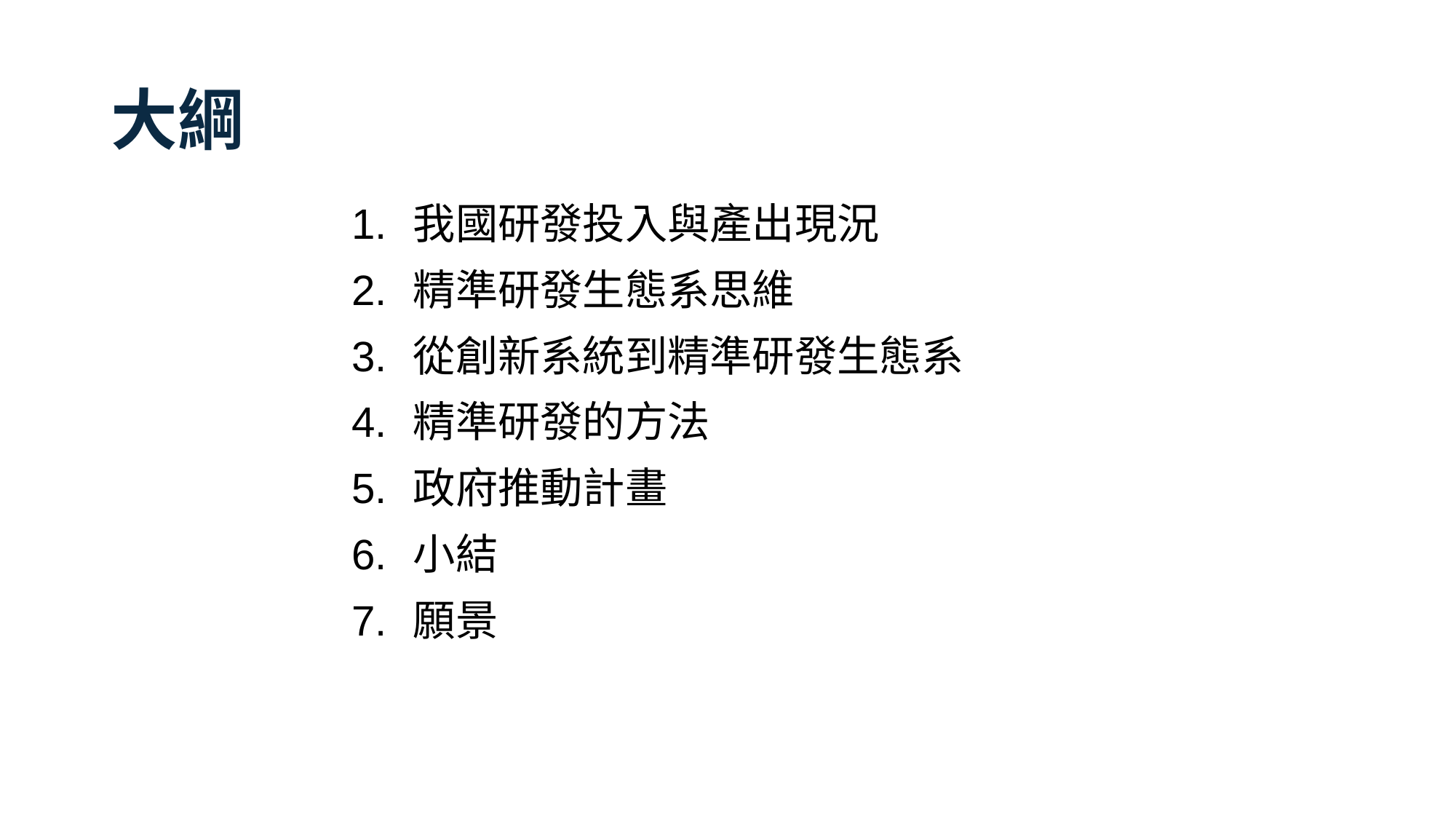

# 大綱
我國研發投入與產出現況
精準研發生態系思維
從創新系統到精準研發生態系
精準研發的方法
政府推動計畫
小結
願景